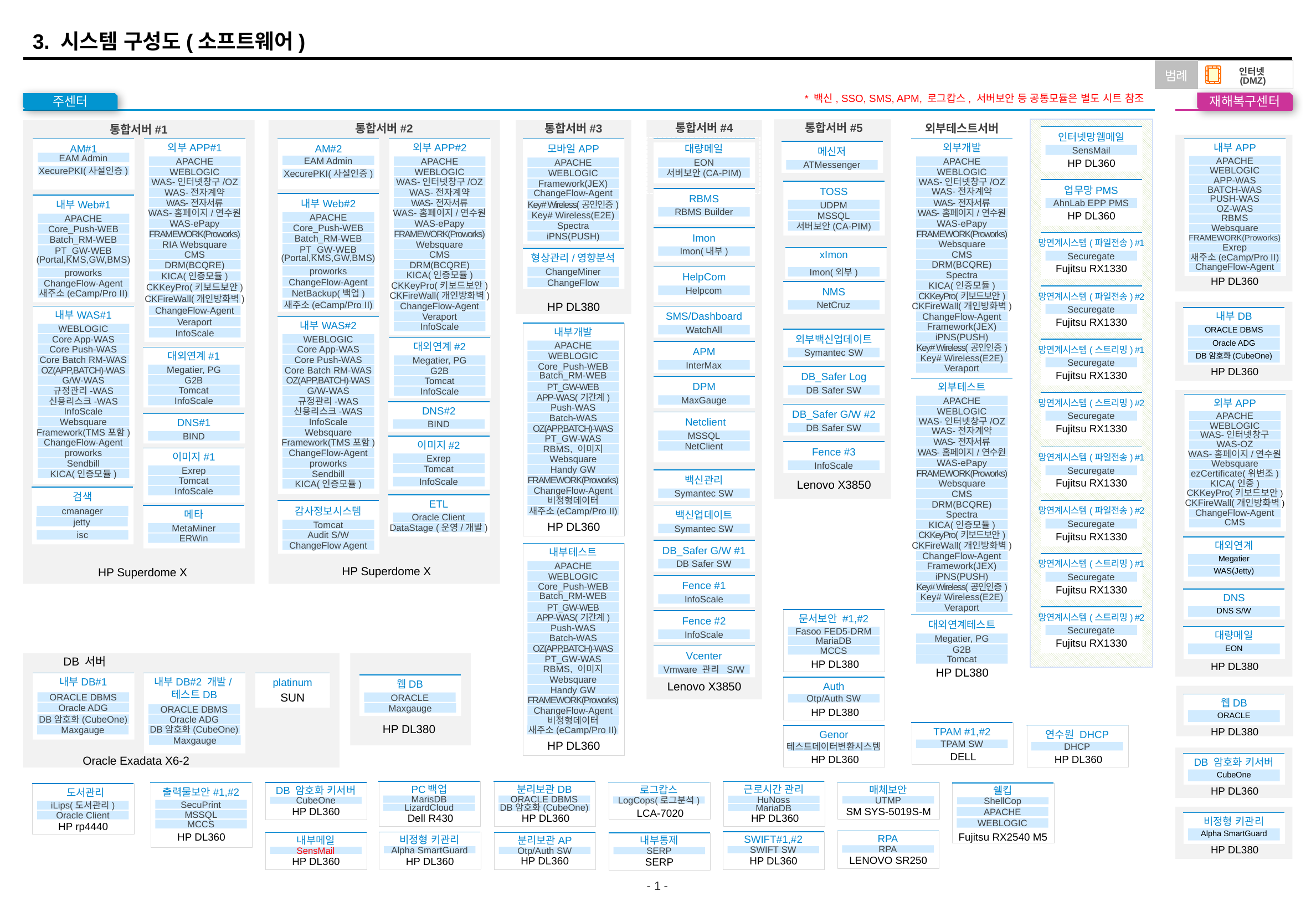

3. 시스템 구성도(소프트웨어)
범례

인터넷(DMZ)

* 백신, SSO, SMS, APM, 로그캅스, 서버보안 등 공통모듈은 별도 시트 참조
주센터
재해복구센터

통합서버#3

모바일APP
APACHE
WEBLOGIC
Framework(JEX)
ChangeFlow-Agent
Key# Wireless(공인인증)
Key# Wireless(E2E)
Spectra
iPNS(PUSH)

형상관리/영향분석
ChangeMiner
ChangeFlow
HP DL380
통합서버#4
통합서버#5
외부테스트서버
통합서버#2
통합서버#1

인터넷망웹메일

AM#1
EAM Admin
XecurePKI(사설인증)

외부APP#1
APACHE
WEBLOGIC
WAS-인터넷창구/OZ
WAS-전자계약
WAS-전자서류
WAS-홈페이지/연수원
WAS-ePapy
FRAMEWORK(Proworks)
RIA Websquare
CMS
DRM(BCQRE)
KICA(인증모듈)
CKKeyPro(키보드보안)
CKFireWall(개인방화벽)
ChangeFlow-Agent
Veraport
InfoScale

AM#2
EAM Admin
XecurePKI(사설인증)

외부개발
APACHE
WEBLOGIC
WAS-인터넷창구/OZ
WAS-전자계약
WAS-전자서류
WAS-홈페이지/연수원
WAS-ePapy
FRAMEWORK(Proworks)
Websquare
CMS
DRM(BCQRE)
Spectra
KICA(인증모듈)
CKKeyPro(키보드보안)
CKFireWall(개인방화벽)
ChangeFlow-Agent
Framework(JEX)
iPNS(PUSH)
Key# Wireless(공인인증)
Key# Wireless(E2E)
Veraport

외부APP#2
APACHE
WEBLOGIC
WAS-인터넷창구/OZ
WAS-전자계약
WAS-전자서류
WAS-홈페이지/연수원
WAS-ePapy
FRAMEWORK(Proworks)
Websquare
CMS
DRM(BCQRE)
KICA(인증모듈)
CKKeyPro(키보드보안)
CKFireWall(개인방화벽)
ChangeFlow-Agent
Veraport
InfoScale

대량메일
EON
서버보안(CA-PIM)
내부APP

메신저
ATMessenger
SensMail
APACHE
HP DL360
WEBLOGIC
APP-WAS

TOSS
UDPM
MSSQL
서버보안(CA-PIM)
업무망PMS
BATCH-WAS

RBMS
RBMS Builder

내부Web#2
APACHE
Core_Push-WEB
Batch_RM-WEB
PT_GW-WEB
(Portal,KMS,GW,BMS)
proworks
ChangeFlow-Agent
NetBackup(백업)
새주소(eCamp/Pro II)
PUSH-WAS

내부Web#1
APACHE
Core_Push-WEB
Batch_RM-WEB
PT_GW-WEB
(Portal,KMS,GW,BMS)
proworks
ChangeFlow-Agent
새주소(eCamp/Pro II)
AhnLab EPP PMS
OZ-WAS
HP DL360
RBMS
Websquare

Imon
Imon(내부)

FRAMEWORK(Proworks)
망연계시스템(파일전송) #1
Exrep

xImon
Securegate
새주소(eCamp/Pro II)
ChangeFlow-Agent
Fujitsu RX1330

HelpCom
Helpcom
Imon(외부)
HP DL360

NMS
NetCruz

망연계시스템(파일전송) #2

Securegate

내부WAS#1
WEBLOGIC
Core App-WAS
Core Push-WAS
Core Batch RM-WAS
OZ(APP,BATCH)-WAS
G/W-WAS
규정관리-WAS
신용리스크-WAS
InfoScale
Websquare
Framework(TMS포함)
ChangeFlow-Agent
proworks
Sendbill
KICA(인증모듈)

SMS/Dashboard
WatchAll

내부DB

내부WAS#2
WEBLOGIC
Core App-WAS
Core Push-WAS
Core Batch RM-WAS
OZ(APP,BATCH)-WAS
G/W-WAS
규정관리-WAS
신용리스크-WAS
InfoScale
Websquare
Framework(TMS포함)
ChangeFlow-Agent
proworks
Sendbill
KICA(인증모듈)
Fujitsu RX1330

내부개발
APACHE
WEBLOGIC
Core_Push-WEB
Batch_RM-WEB
PT_GW-WEB
APP-WAS(기간계)
Push-WAS
Batch-WAS
OZ(APP,BATCH)-WAS
PT_GW-WAS
RBMS, 이미지
Websquare
Handy GW
FRAMEWORK(Proworks)
ChangeFlow-Agent
비정형데이터
새주소(eCamp/Pro II)
HP DL360
ORACLE DBMS
Oracle ADG
DB암호화(CubeOne)

외부백신업데이트
Symantec SW

대외연계#2
Megatier, PG
G2B
Tomcat
InfoScale

APM
InterMax
망연계시스템(스트리밍) #1

대외연계#1
Megatier, PG
G2B
Tomcat
InfoScale
Securegate

DB_Safer Log
DB Safer SW
HP DL360
Fujitsu RX1330

DPM
MaxGauge

외부테스트
APACHE
WEBLOGIC
WAS-인터넷창구/OZ
WAS-전자계약
WAS-전자서류
WAS-홈페이지/연수원
WAS-ePapy
FRAMEWORK(Proworks)
Websquare
CMS
DRM(BCQRE)
Spectra
KICA(인증모듈)
CKKeyPro(키보드보안)
CKFireWall(개인방화벽)
ChangeFlow-Agent
Framework(JEX)
iPNS(PUSH)
Key# Wireless(공인인증)
Key# Wireless(E2E)
Veraport

외부APP
망연계시스템(스트리밍) #2

DNS#2
BIND

DB_Safer G/W #2
DB Safer SW
Securegate
APACHE

 Netclient
MSSQL
NetClient

DNS#1
BIND
WEBLOGIC
Fujitsu RX1330
WAS-인터넷창구

이미지#2
Exrep
Tomcat
InfoScale
WAS-OZ

Fence #3
InfoScale

이미지#1
Exrep
Tomcat
InfoScale
WAS-홈페이지/연수원
망연계시스템(파일전송) #1
Websquare
Securegate
ezCertificate(위변조)

백신관리
Symantec SW
Lenovo X3850
KICA(인증)
Fujitsu RX1330

검색
cmanager
CKKeyPro(키보드보안)

ETL
Oracle Client
DataStage (운영/개발)
CKFireWall(개인방화벽)

감사정보시스템
망연계시스템(파일전송) #2

백신업데이트
Symantec SW

메타
MetaMiner
ERWin
ChangeFlow-Agent
jetty
CMS
Securegate
Tomcat
isc
Audit S/W
Fujitsu RX1330

대외연계

DB_Safer G/W #1
DB Safer SW
ChangeFlow Agent

내부테스트
APACHE
WEBLOGIC
Core_Push-WEB
Batch_RM-WEB
PT_GW-WEB
APP-WAS(기간계)
Push-WAS
Batch-WAS
OZ(APP,BATCH)-WAS
PT_GW-WAS
RBMS, 이미지
Websquare
Handy GW
FRAMEWORK(Proworks)
ChangeFlow-Agent
비정형데이터
HP DL360

Megatier
WAS(Jetty)
망연계시스템(스트리밍) #1
HP Superdome X
HP Superdome X
Securegate

Fence #1
InfoScale
Fujitsu RX1330

DNS
DNS S/W

문서보안 #1,#2
Fasoo FED5-DRM
MariaDB
MCCS
HP DL380

Fence #2
InfoScale
망연계시스템(스트리밍) #2

대외연계테스트
Megatier, PG
G2B
Tomcat
HP DL380
Securegate

대량메일
Fujitsu RX1330
EON

Vcenter
Vmware 관리  S/W

DB 서버
HP DL380

내부DB#1
ORACLE DBMS
Oracle ADG
DB암호화(CubeOne)

platinum
SUN

내부DB#2 개발/테스트DB
ORACLE DBMS
Oracle ADG
DB암호화(CubeOne)

웹DB
ORACLE
HP DL380

Auth
Otp/Auth SW
HP DL380
Lenovo X3850

웹DB
Maxgauge
ORACLE

TPAM #1,#2
TPAM SW
DELL

연수원 DHCP
DHCP
HP DL360
Maxgauge
새주소(eCamp/Pro II)

Genor
테스트데이터변환시스템
HP DL360
HP DL380
Maxgauge

Oracle Exadata X6-2
DB 암호화 키서버
CubeOne

PC백업
MarisDB
LizardCloud
Dell R430

분리보관DB
ORACLE DBMS
DB암호화(CubeOne)
HP DL360

근로시간 관리
HuNoss
MariaDB
HP DL360

매체보안
UTMP
SM SYS-5019S-M

로그캅스
LogCops(로그분석)
LCA-7020

DB 암호화 키서버
CubeOne
HP DL360

출력물보안#1,#2
SecuPrint
MSSQL
MCCS
HP DL360

 도서관리
iLips(도서관리)
Oracle Client
HP rp4440

쉘킵
ShellCop
APACHE
WEBLOGIC
Fujitsu RX2540 M5
HP DL360

비정형 키관리
Alpha SmartGuard

RPA
RPA
LENOVO SR250

SWIFT#1,#2
SWIFT SW
HP DL360

비정형 키관리
Alpha SmartGuard
HP DL360

내부메일
SensMail
HP DL360

분리보관AP
Otp/Auth SW
HP DL360

내부통제
SERP
SERP
HP DL380